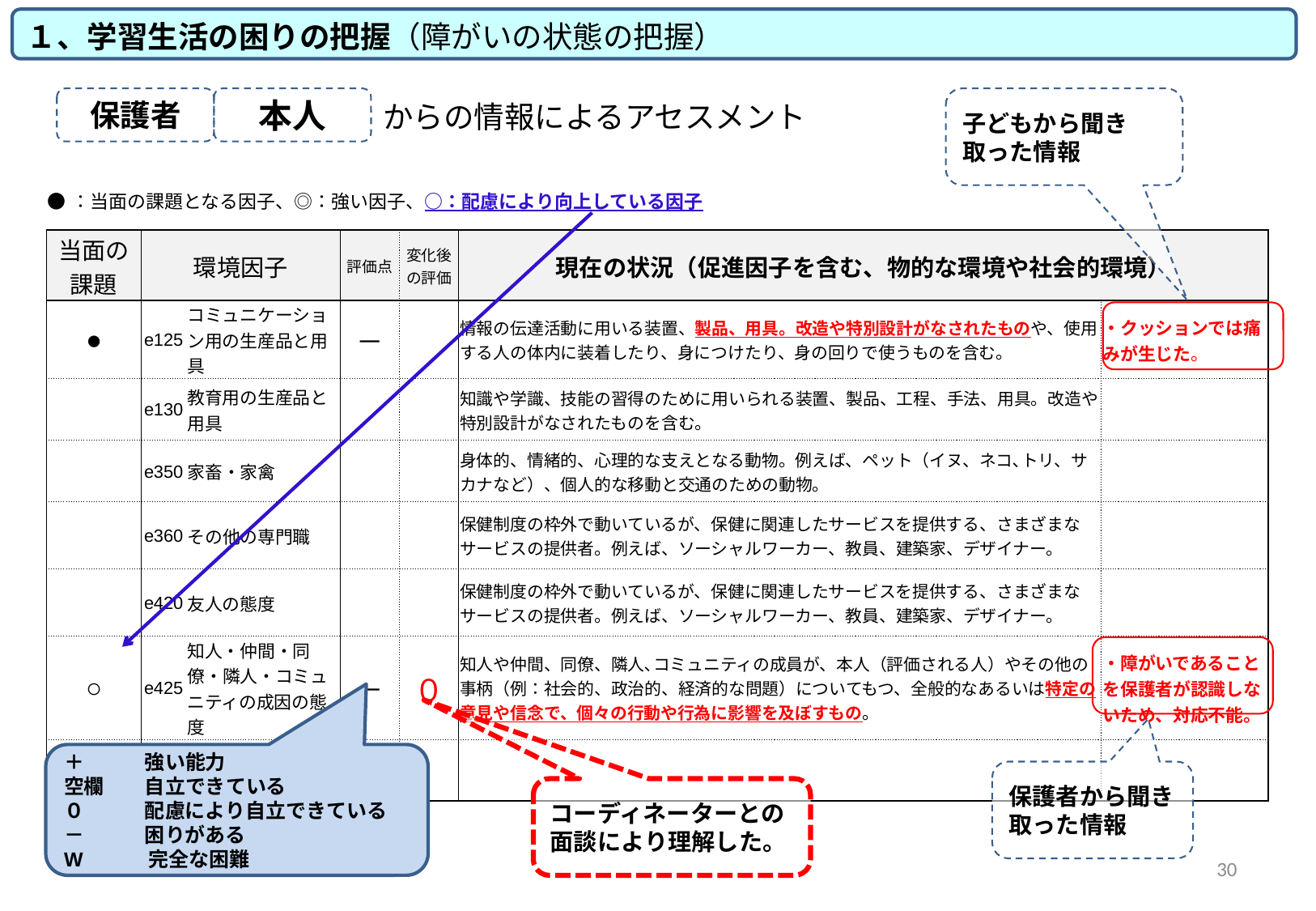

１、学習生活の困りの把握（障がいの状態の把握）
保護者
本人
子どもから聞き取った情報
からの情報によるアセスメント
| ●：当面の課題となる因子、◎：強い因子、○：配慮により向上している因子 |  |  |  |  |  |  |
| --- | --- | --- | --- | --- | --- | --- |
| 当面の課題 | 環境因子 |  | 評価点 | 変化後の評価 | 現在の状況（促進因子を含む、物的な環境や社会的環境） |  |
| ● | e125 | コミュニケーション用の生産品と用具 | － |  | 情報の伝達活動に用いる装置、製品、用具。改造や特別設計がなされたものや、使用する人の体内に装着したり、身につけたり、身の回りで使うものを含む。 | ・クッションでは痛みが生じた。 |
|  | e130 | 教育用の生産品と用具 |  |  | 知識や学識、技能の習得のために用いられる装置、製品、工程、手法、用具。改造や特別設計がなされたものを含む。 |  |
|  | e350 | 家畜・家禽 |  |  | 身体的、情緒的、心理的な支えとなる動物。例えば、ペット（イヌ、ネコ､トリ、サカナなど）、個人的な移動と交通のための動物。 |  |
|  | e360 | その他の専門職 |  |  | 保健制度の枠外で動いているが、保健に関連したサービスを提供する、さまざまなサービスの提供者。例えば、ソーシャルワーカー、教員、建築家、デザイナー。 |  |
|  | e420 | 友人の態度 |  |  | 保健制度の枠外で動いているが、保健に関連したサービスを提供する、さまざまなサービスの提供者。例えば、ソーシャルワーカー、教員、建築家、デザイナー。 |  |
| ○ | e425 | 知人・仲間・同僚・隣人・コミュニティの成因の態度 | － | ０ | 知人や仲間、同僚、隣人､コミュニティの成員が、本人（評価される人）やその他の事柄（例：社会的、政治的、経済的な問題）についてもつ、全般的なあるいは特定の意見や信念で、個々の行動や行為に影響を及ぼすもの。 | ・障がいであることを保護者が認識しないため、対応不能。 |
|  |  |  |  |  |  |  |

＋　　　強い能力
空欄　　自立できている
０　　　配慮により自立できている
－　　　困りがある
W　　　完全な困難
保護者から聞き取った情報
コーディネーターとの面談により理解した。
30